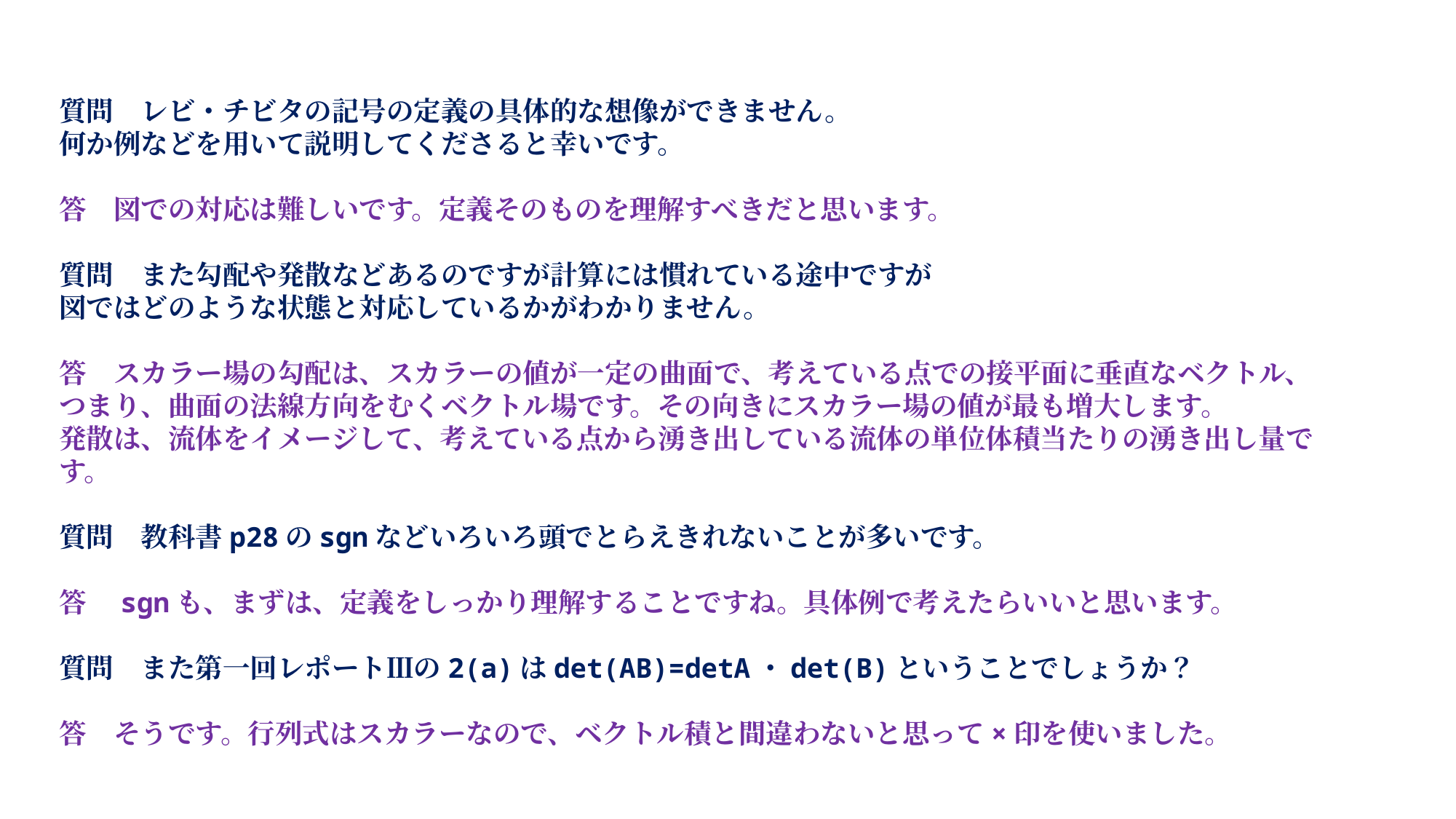

# 質問　レビ・チビタの記号の定義の具体的な想像ができません。 何か例などを用いて説明してくださると幸いです。 答　図での対応は難しいです。定義そのものを理解すべきだと思います。 質問　また勾配や発散などあるのですが計算には慣れている途中ですが 図ではどのような状態と対応しているかがわかりません。 答　スカラー場の勾配は、スカラーの値が一定の曲面で、考えている点での接平面に垂直なベクトル、 つまり、曲面の法線方向をむくベクトル場です。その向きにスカラー場の値が最も増大します。 発散は、流体をイメージして、考えている点から湧き出している流体の単位体積当たりの湧き出し量です。 質問　教科書p28のsgnなどいろいろ頭でとらえきれないことが多いです。 答　sgnも、まずは、定義をしっかり理解することですね。具体例で考えたらいいと思います。 質問　また第一回レポートⅢの2(a)はdet(AB)=detA・det(B)ということでしょうか？ 答　そうです。行列式はスカラーなので、ベクトル積と間違わないと思って×印を使いました。